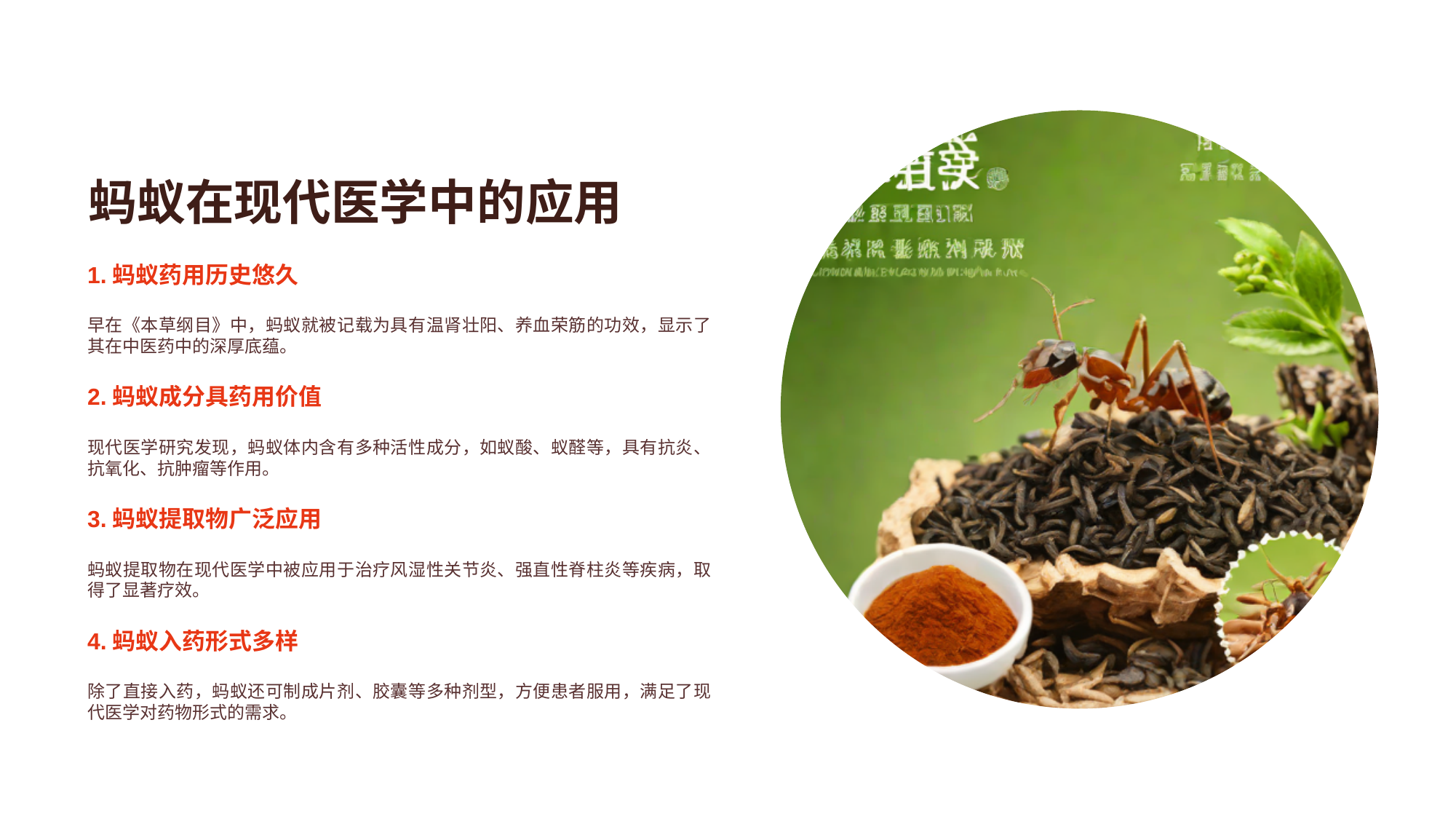

蚂蚁在现代医学中的应用

1.蚂蚁药用历史悠久
早在《本草纲目》中，蚂蚁就被记载为具有温肾壮阳、养血荣筋的功效，显示了其在中医药中的深厚底蕴。
2.蚂蚁成分具药用价值
现代医学研究发现，蚂蚁体内含有多种活性成分，如蚁酸、蚁醛等，具有抗炎、抗氧化、抗肿瘤等作用。
3.蚂蚁提取物广泛应用
蚂蚁提取物在现代医学中被应用于治疗风湿性关节炎、强直性脊柱炎等疾病，取得了显著疗效。
4.蚂蚁入药形式多样
除了直接入药，蚂蚁还可制成片剂、胶囊等多种剂型，方便患者服用，满足了现代医学对药物形式的需求。